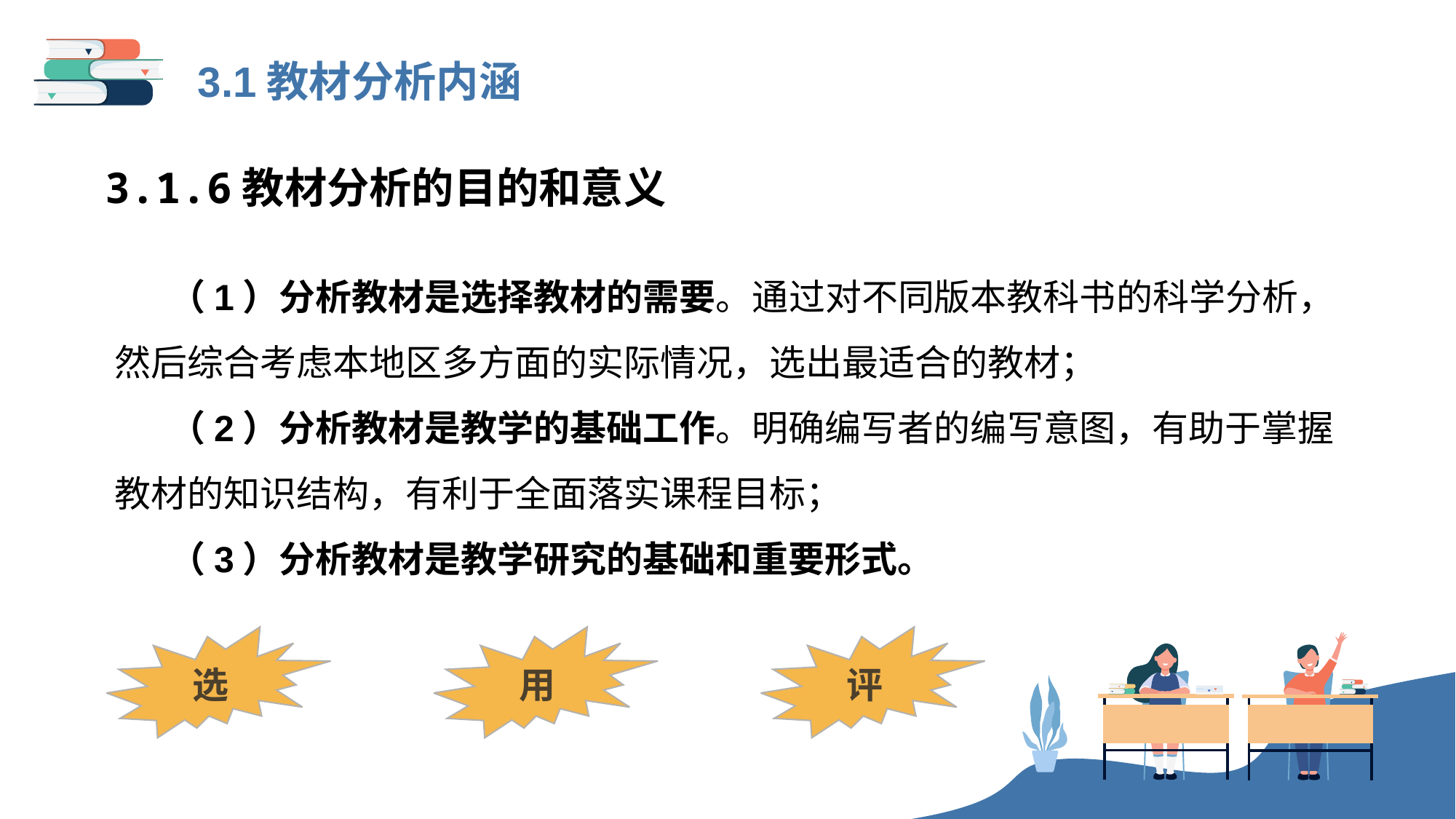

3.1教材分析内涵
3.1.6教材分析的目的和意义
（1）分析教材是选择教材的需要。通过对不同版本教科书的科学分析，然后综合考虑本地区多方面的实际情况，选出最适合的教材；
（2）分析教材是教学的基础工作。明确编写者的编写意图，有助于掌握教材的知识结构，有利于全面落实课程目标；
（3）分析教材是教学研究的基础和重要形式。
用
评
选